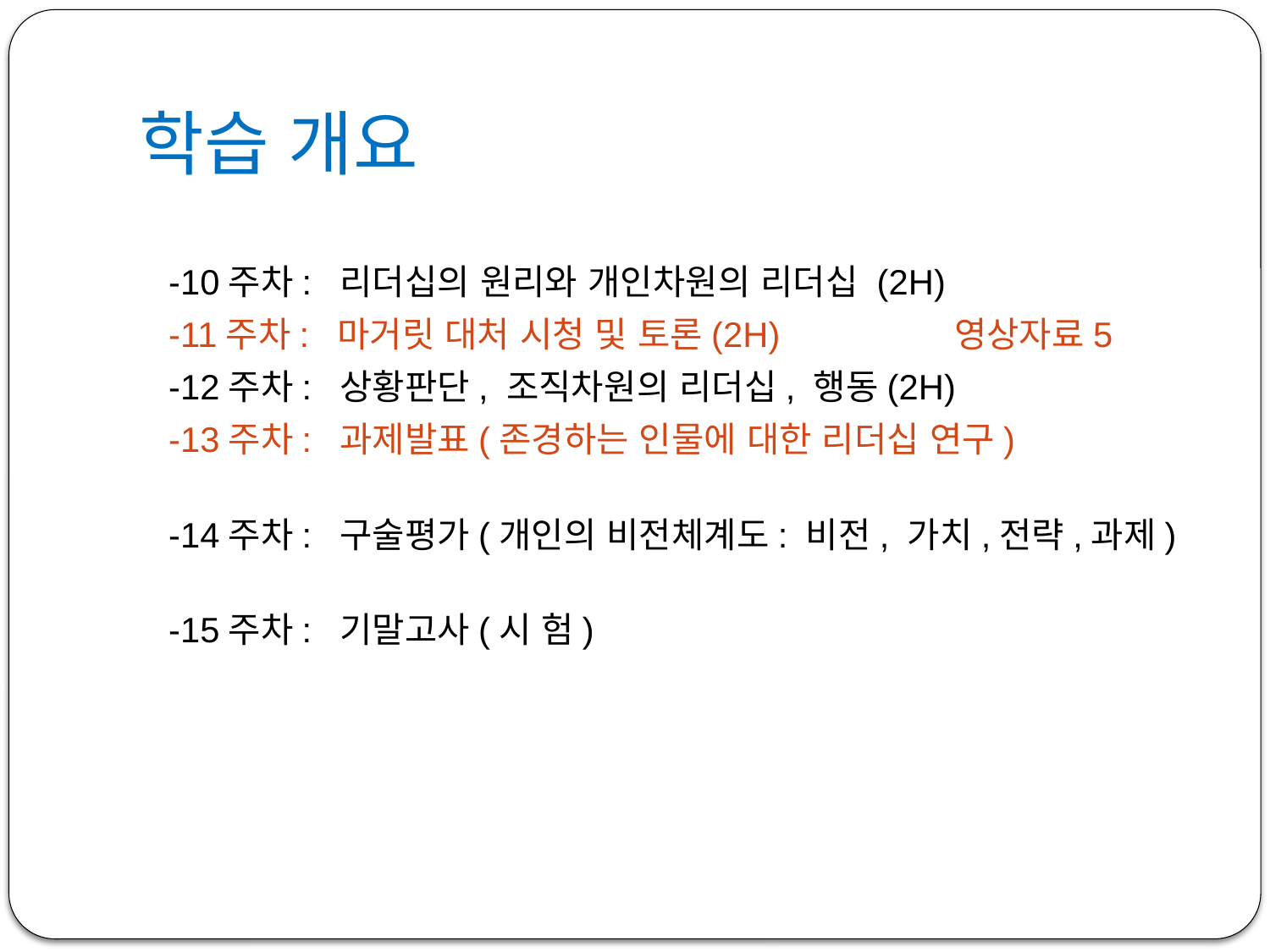

# 학습 개요

   -10주차:  리더십의 원리와 개인차원의 리더십 (2H)
   -11주차:  마거릿 대처 시청 및 토론(2H)                 영상자료5
   -12주차:  상황판단, 조직차원의 리더십, 행동(2H)
   -13주차:  과제발표(존경하는 인물에 대한 리더십 연구)
   -14주차:  구술평가(개인의 비전체계도: 비전, 가치,전략,과제)
   -15주차:  기말고사(시 험)